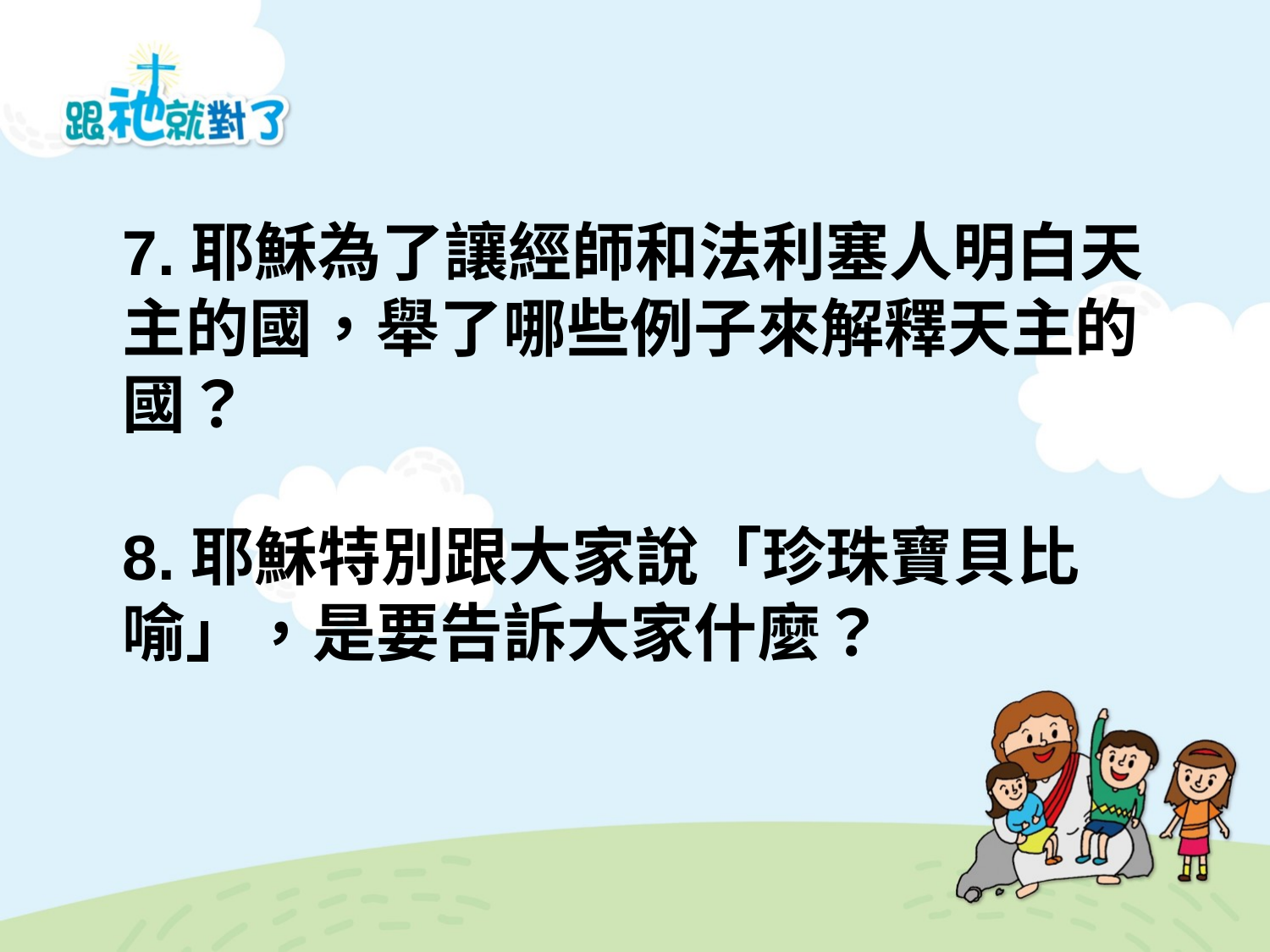

7.耶穌為了讓經師和法利塞人明白天主的國，舉了哪些例子來解釋天主的國？

8.耶穌特別跟大家說「珍珠寶貝比喻」，是要告訴大家什麼？